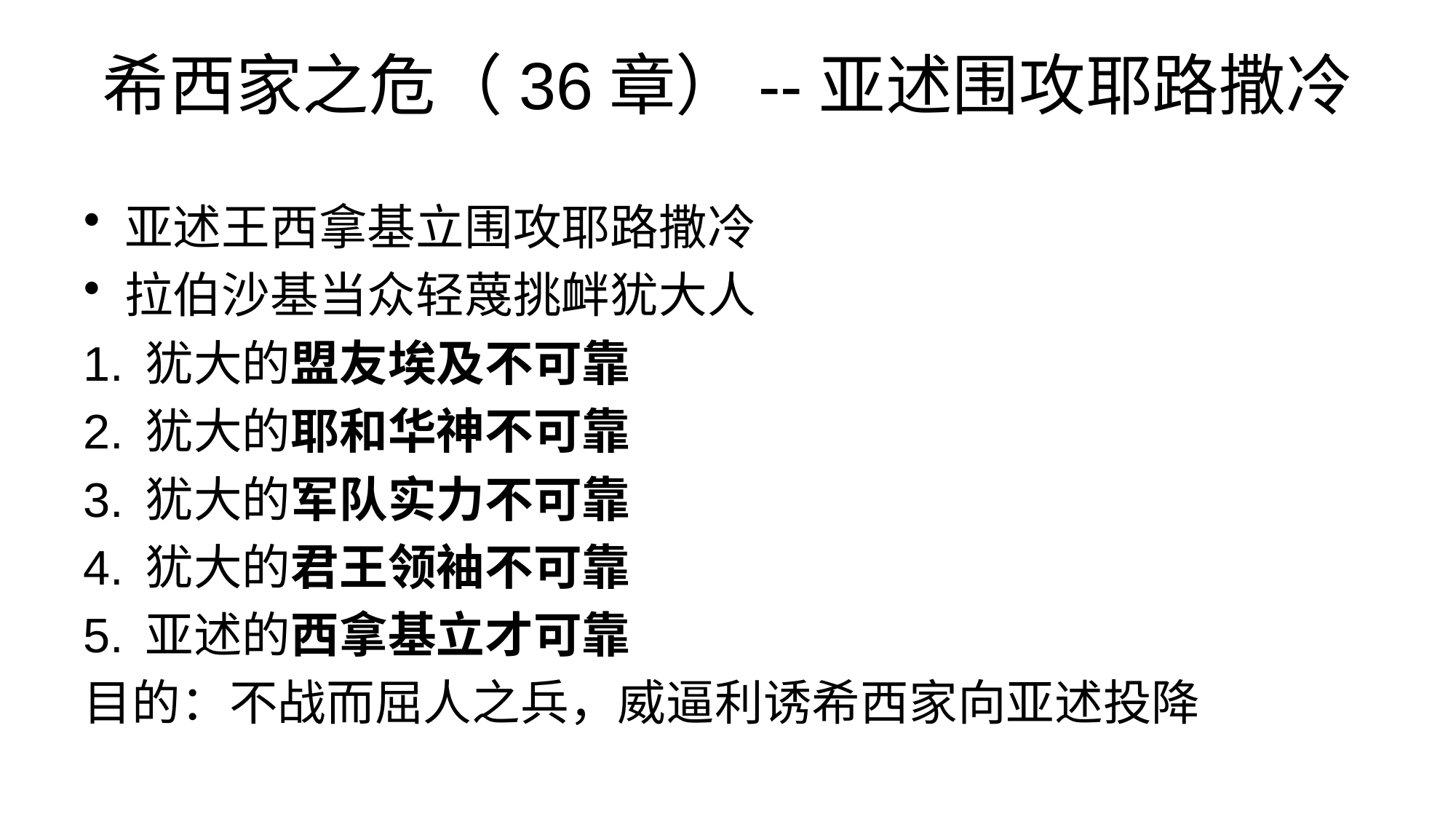

# 希西家之危（36章）--亚述围攻耶路撒冷
亚述王西拿基立围攻耶路撒冷
拉伯沙基当众轻蔑挑衅犹大人
犹大的盟友埃及不可靠
犹大的耶和华神不可靠
犹大的军队实力不可靠
犹大的君王领袖不可靠
亚述的西拿基立才可靠
目的：不战而屈人之兵，威逼利诱希西家向亚述投降